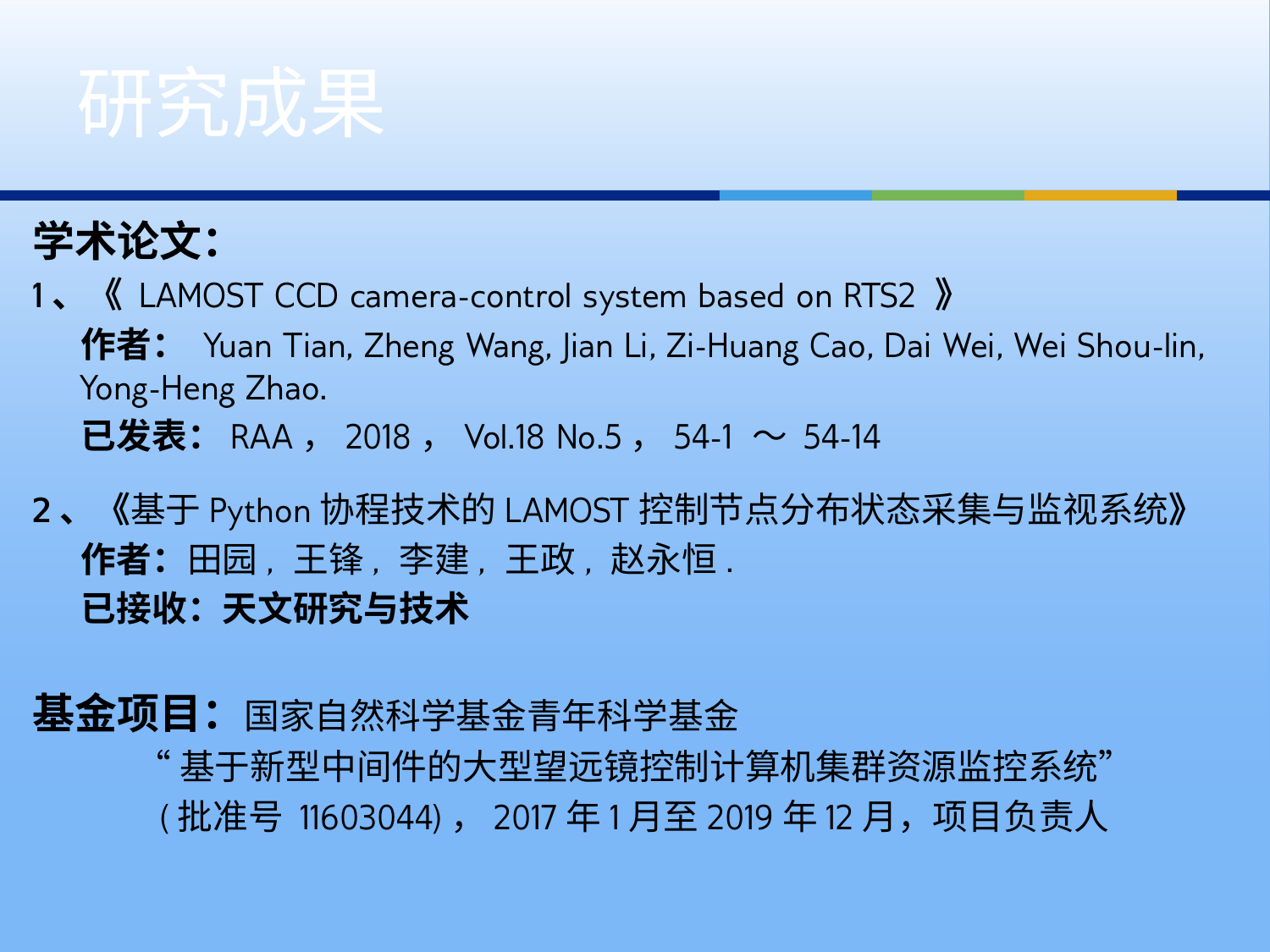

# 研究成果
学术论文：
1、《 LAMOST CCD camera-control system based on RTS2 》
     作者： Yuan Tian, Zheng Wang, Jian Li, Zi-Huang Cao, Dai Wei, Wei Shou-lin, Yong-Heng Zhao.
     已发表：RAA，2018，Vol.18 No.5，54-1 ～ 54-14

2、《基于Python协程技术的LAMOST控制节点分布状态采集与监视系统》
     作者：田园, 王锋, 李建, 王政, 赵永恒.
     已接收：天文研究与技术

基金项目：国家自然科学基金青年科学基金
“基于新型中间件的大型望远镜控制计算机集群资源监控系统”
(批准号 11603044)，2017年1月至2019年12月，项目负责人